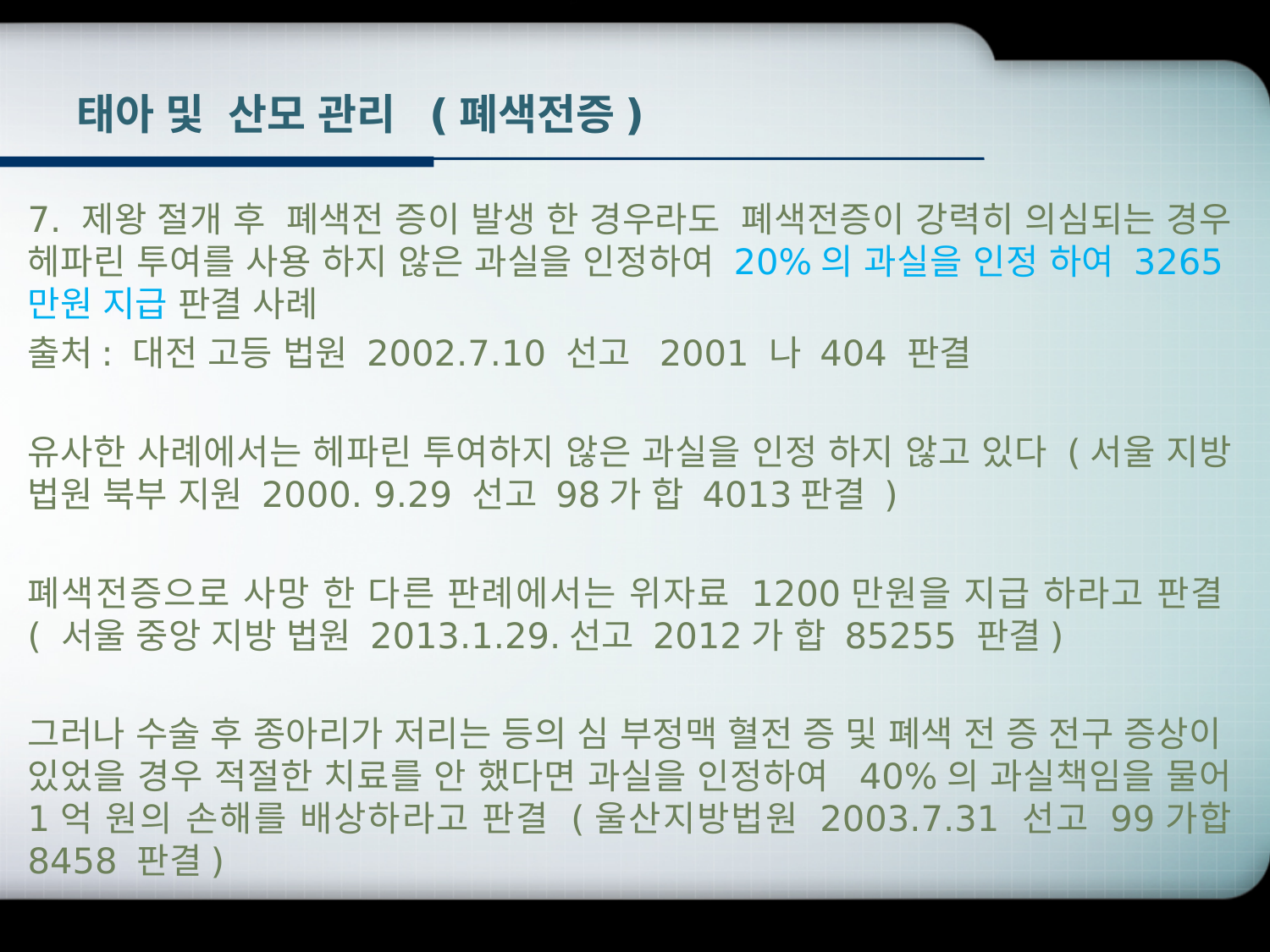

# 태아 및  산모 관리  (폐색전증)
7. 제왕 절개 후  폐색전 증이 발생 한 경우라도  폐색전증이 강력히 의심되는 경우 헤파린 투여를 사용 하지 않은 과실을 인정하여 20%의 과실을 인정 하여 3265만원 지급 판결 사례
출처: 대전 고등 법원 2002.7.10 선고  2001 나 404 판결

유사한 사례에서는 헤파린 투여하지 않은 과실을 인정 하지 않고 있다 (서울 지방 법원 북부 지원 2000. 9.29 선고 98가 합 4013판결 )

폐색전증으로 사망 한 다른 판례에서는 위자료 1200만원을 지급 하라고 판결( 서울 중앙 지방 법원 2013.1.29.선고 2012가 합 85255 판결)

그러나 수술 후 종아리가 저리는 등의 심 부정맥 혈전 증 및 폐색 전 증 전구 증상이  있었을 경우 적절한 치료를 안 했다면 과실을 인정하여  40%의 과실책임을 물어 1억 원의 손해를 배상하라고 판결 (울산지방법원 2003.7.31 선고 99가합 8458 판결)